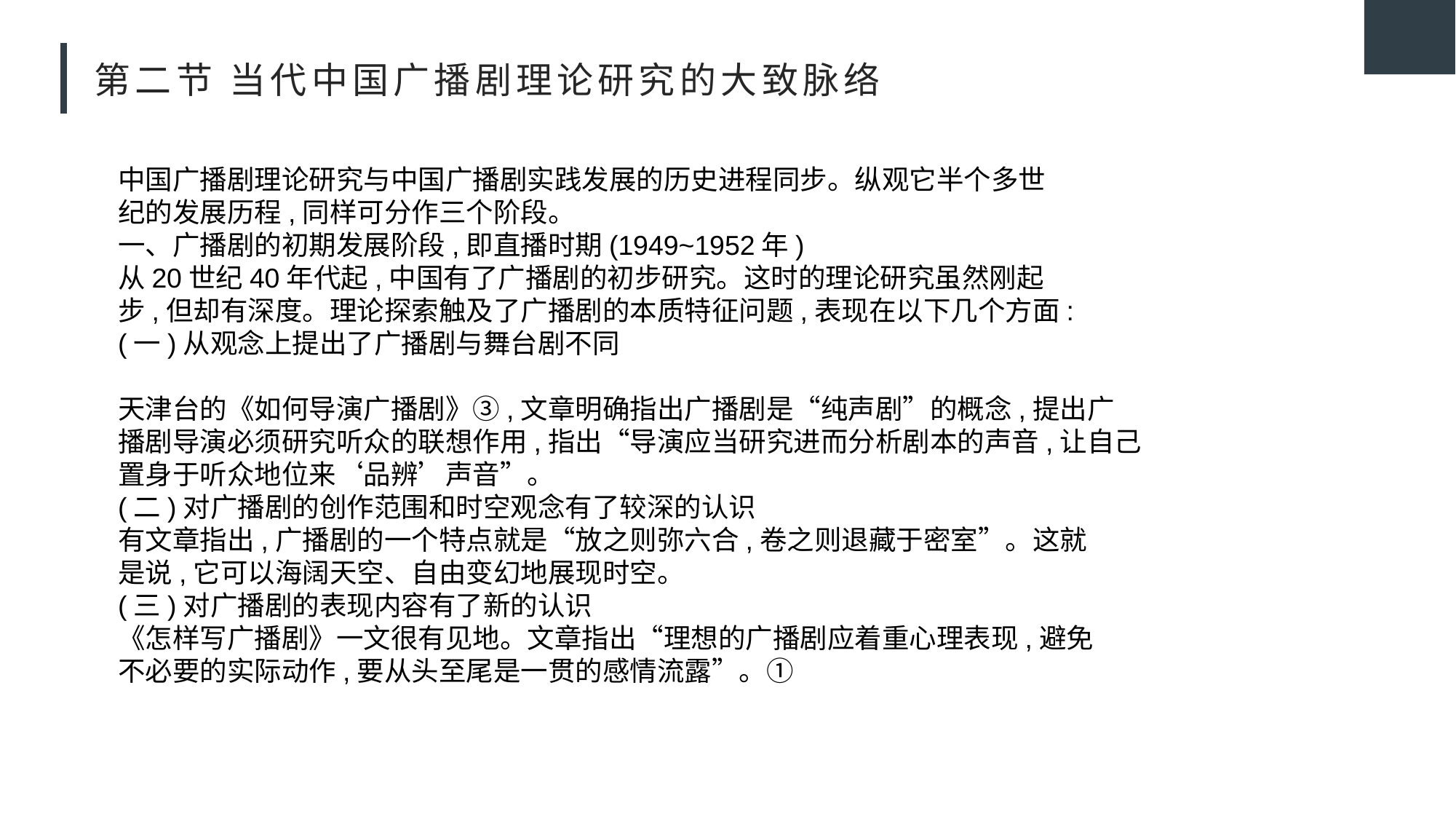

# 第二节 当代中国广播剧理论研究的大致脉络

中国广播剧理论研究与中国广播剧实践发展的历史进程同步。纵观它半个多世
纪的发展历程,同样可分作三个阶段。
一、广播剧的初期发展阶段,即直播时期(1949~1952年)
从20世纪40年代起,中国有了广播剧的初步研究。这时的理论研究虽然刚起
步,但却有深度。理论探索触及了广播剧的本质特征问题,表现在以下几个方面:
(一)从观念上提出了广播剧与舞台剧不同

天津台的《如何导演广播剧》③,文章明确指出广播剧是“纯声剧”的概念,提出广
播剧导演必须研究听众的联想作用,指出“导演应当研究进而分析剧本的声音,让自己
置身于听众地位来‘品辨’声音”。
(二)对广播剧的创作范围和时空观念有了较深的认识
有文章指出,广播剧的一个特点就是“放之则弥六合,卷之则退藏于密室”。这就
是说,它可以海阔天空、自由变幻地展现时空。
(三)对广播剧的表现内容有了新的认识
《怎样写广播剧》一文很有见地。文章指出“理想的广播剧应着重心理表现,避免
不必要的实际动作,要从头至尾是一贯的感情流露”。①